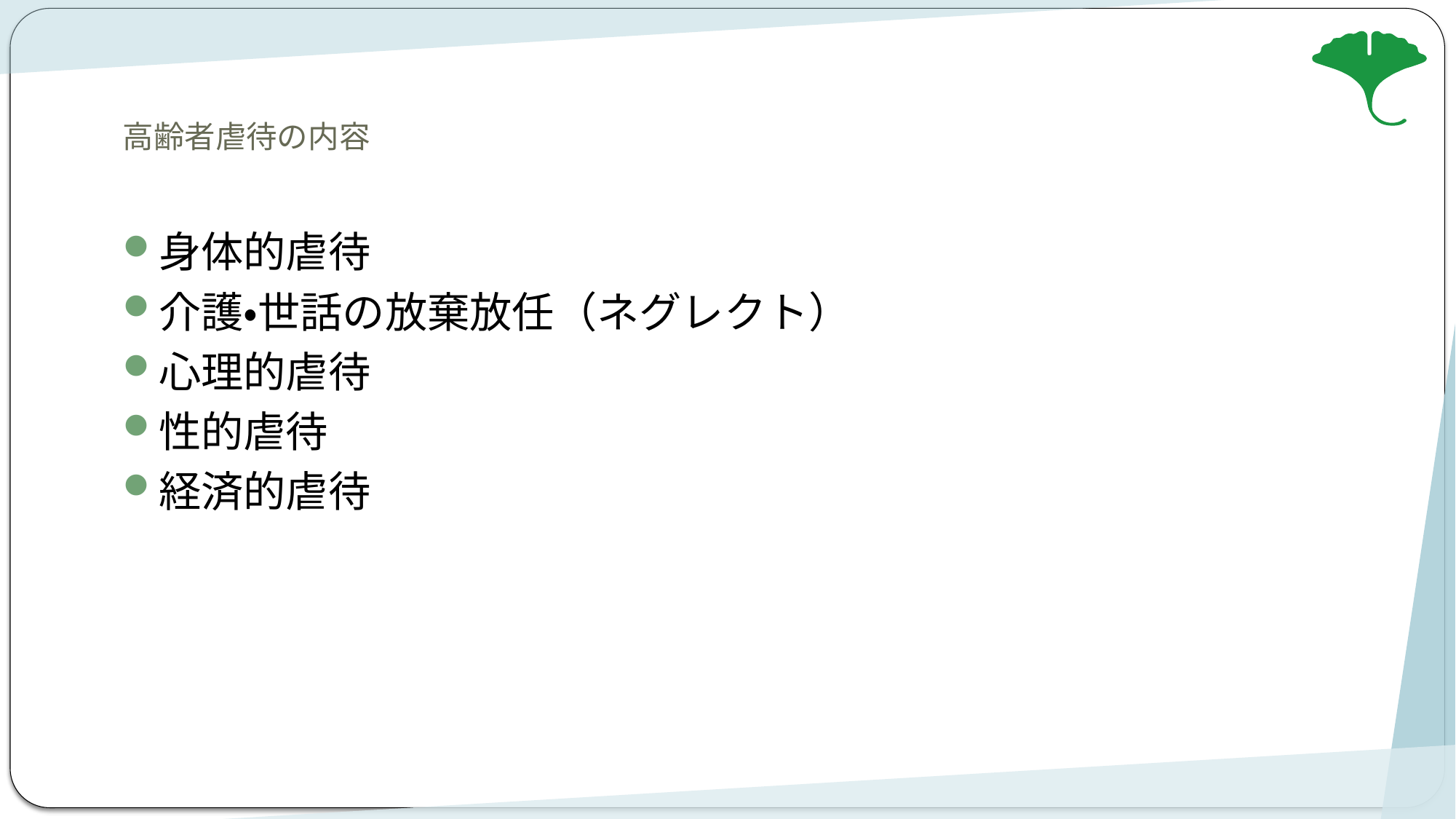

# 高齢者虐待の内容

身体的虐待
介護・世話の放棄放任（ネグレクト）
心理的虐待
性的虐待
経済的虐待